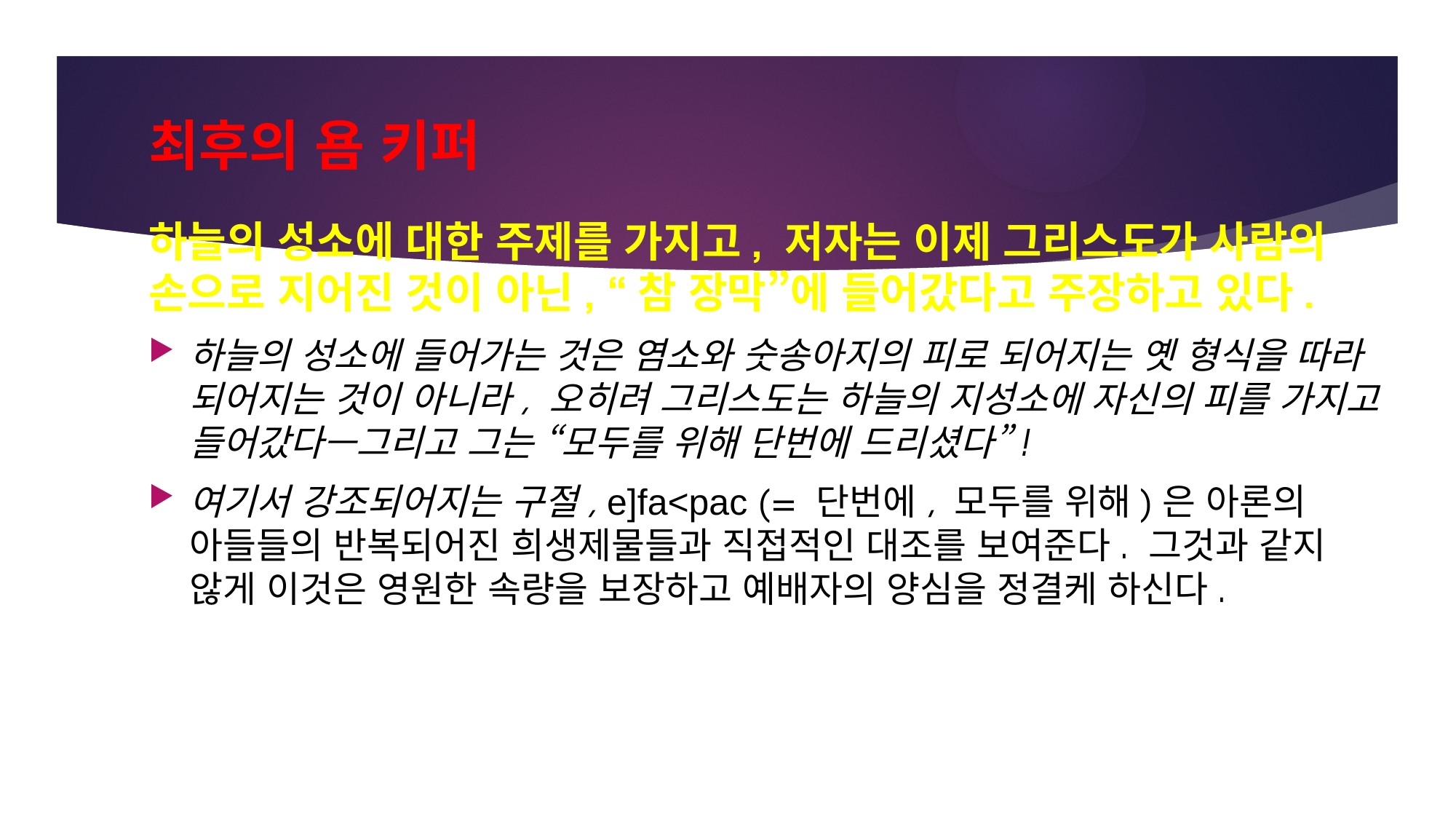

# 최후의 욤 키퍼
하늘의 성소에 대한 주제를 가지고, 저자는 이제 그리스도가 사람의 손으로 지어진 것이 아닌, “참 장막”에 들어갔다고 주장하고 있다.
하늘의 성소에 들어가는 것은 염소와 숫송아지의 피로 되어지는 옛 형식을 따라 되어지는 것이 아니라, 오히려 그리스도는 하늘의 지성소에 자신의 피를 가지고 들어갔다—그리고 그는 “모두를 위해 단번에 드리셨다”!
여기서 강조되어지는 구절, e]fa<pac (= 단번에, 모두를 위해)은 아론의 아들들의 반복되어진 희생제물들과 직접적인 대조를 보여준다. 그것과 같지 않게 이것은 영원한 속량을 보장하고 예배자의 양심을 정결케 하신다.